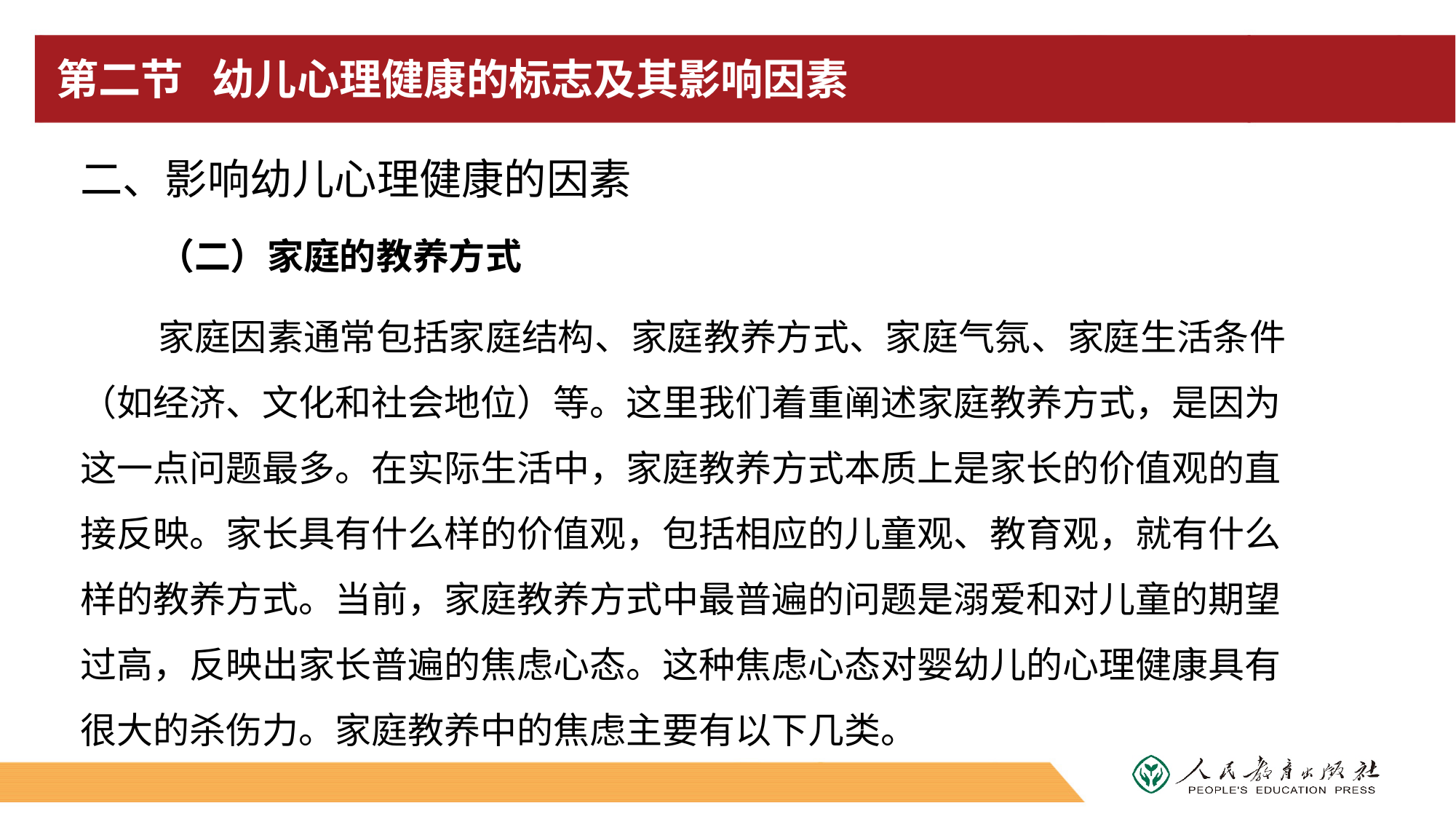

# 第二节   幼儿心理健康的标志及其影响因素
二、影响幼儿心理健康的因素
（二）家庭的教养方式
家庭因素通常包括家庭结构、家庭教养方式、家庭气氛、家庭生活条件（如经济、文化和社会地位）等。这里我们着重阐述家庭教养方式，是因为这一点问题最多。在实际生活中，家庭教养方式本质上是家长的价值观的直接反映。家长具有什么样的价值观，包括相应的儿童观、教育观，就有什么样的教养方式。当前，家庭教养方式中最普遍的问题是溺爱和对儿童的期望过高，反映出家长普遍的焦虑心态。这种焦虑心态对婴幼儿的心理健康具有很大的杀伤力。家庭教养中的焦虑主要有以下几类。